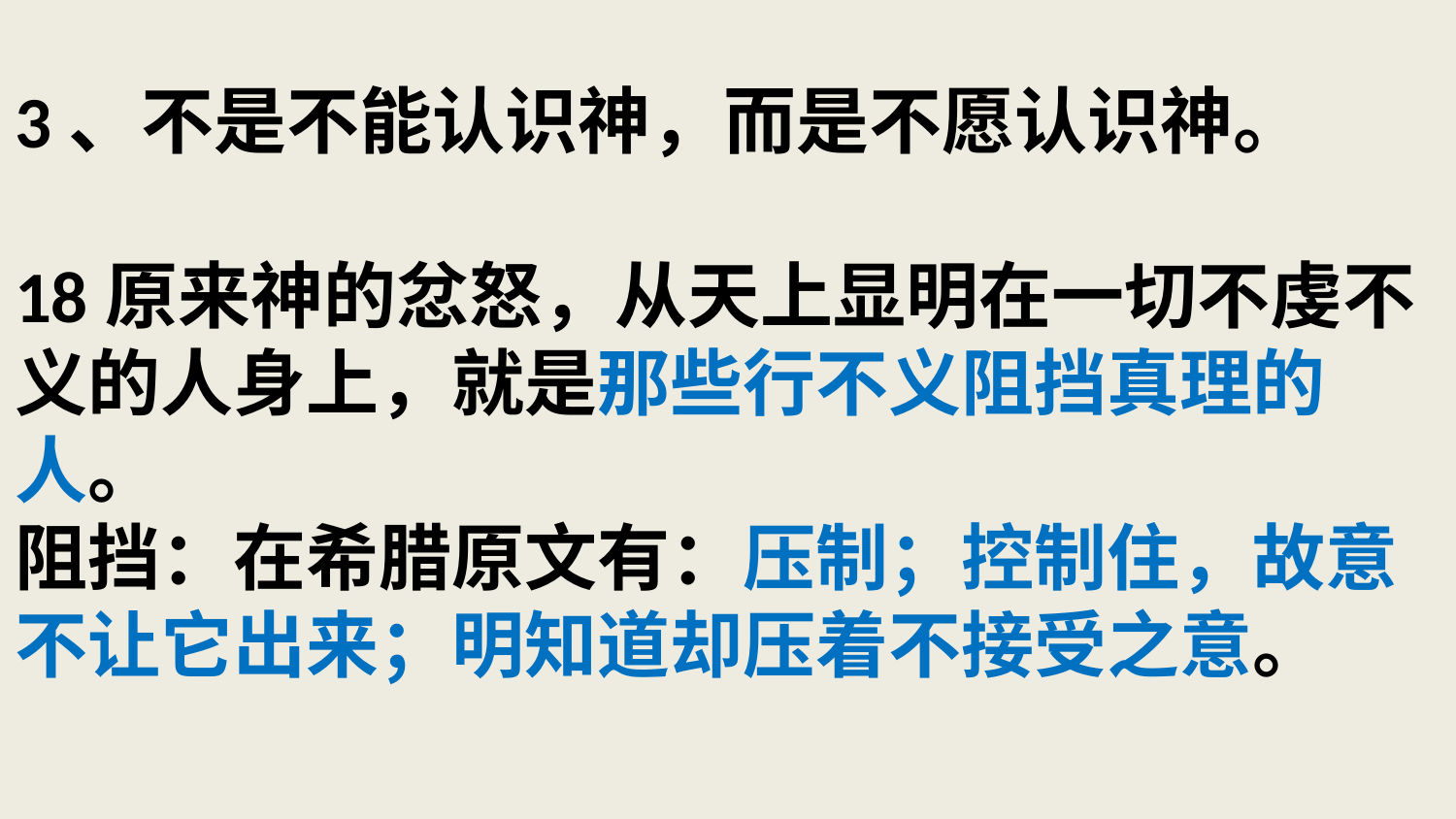

# 3、不是不能认识神，而是不愿认识神。 18原来神的忿怒，从天上显明在一切不虔不义的人身上，就是那些行不义阻挡真理的人。 阻挡：在希腊原文有：压制；控制住，故意不让它出来；明知道却压着不接受之意。